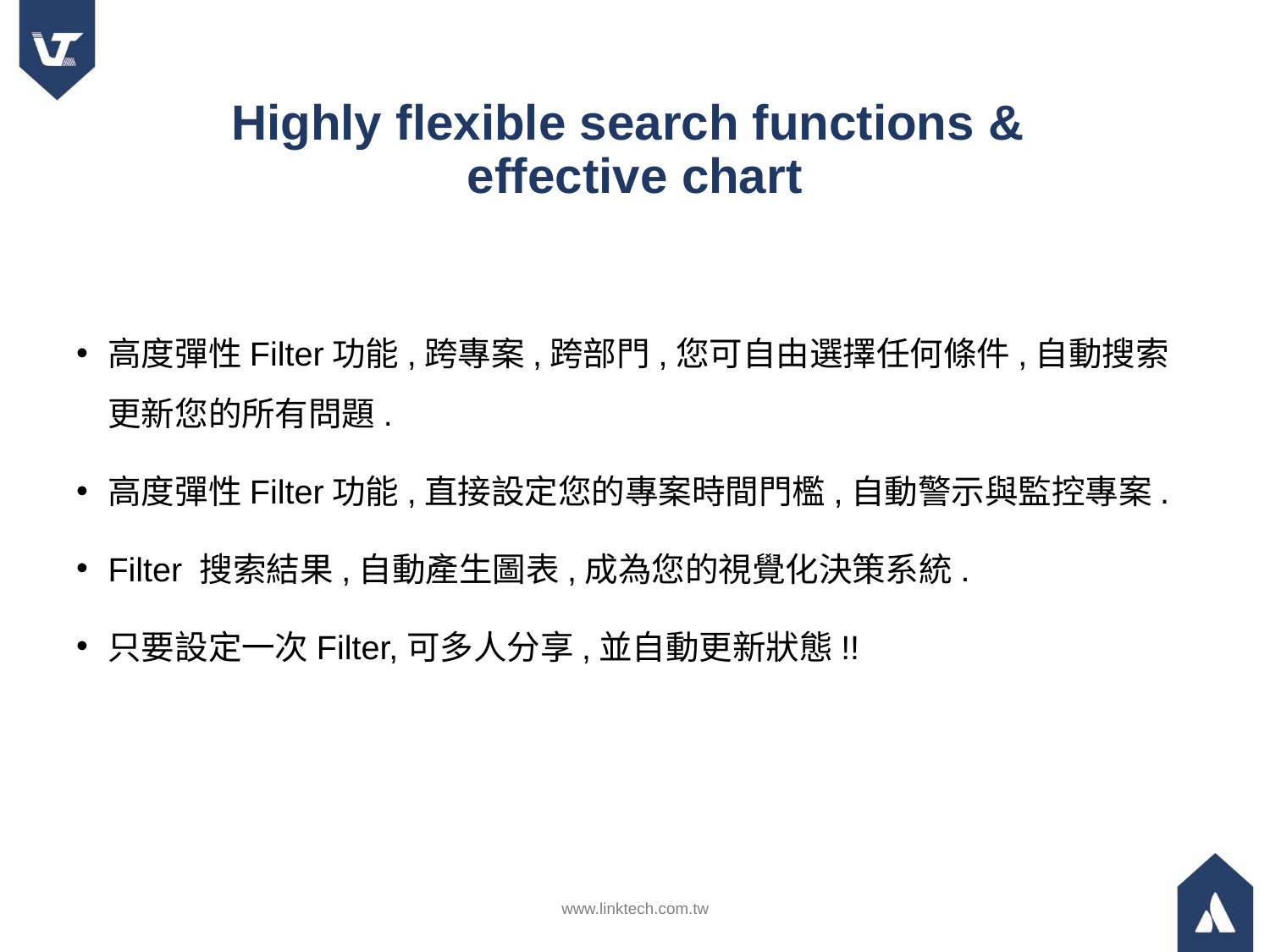

Highly flexible search functions &
effective chart
高度彈性Filter功能,跨專案,跨部門,您可自由選擇任何條件,自動搜索更新您的所有問題.
高度彈性Filter功能,直接設定您的專案時間門檻,自動警示與監控專案.
Filter 搜索結果,自動產生圖表,成為您的視覺化決策系統.
只要設定一次Filter,可多人分享,並自動更新狀態!!